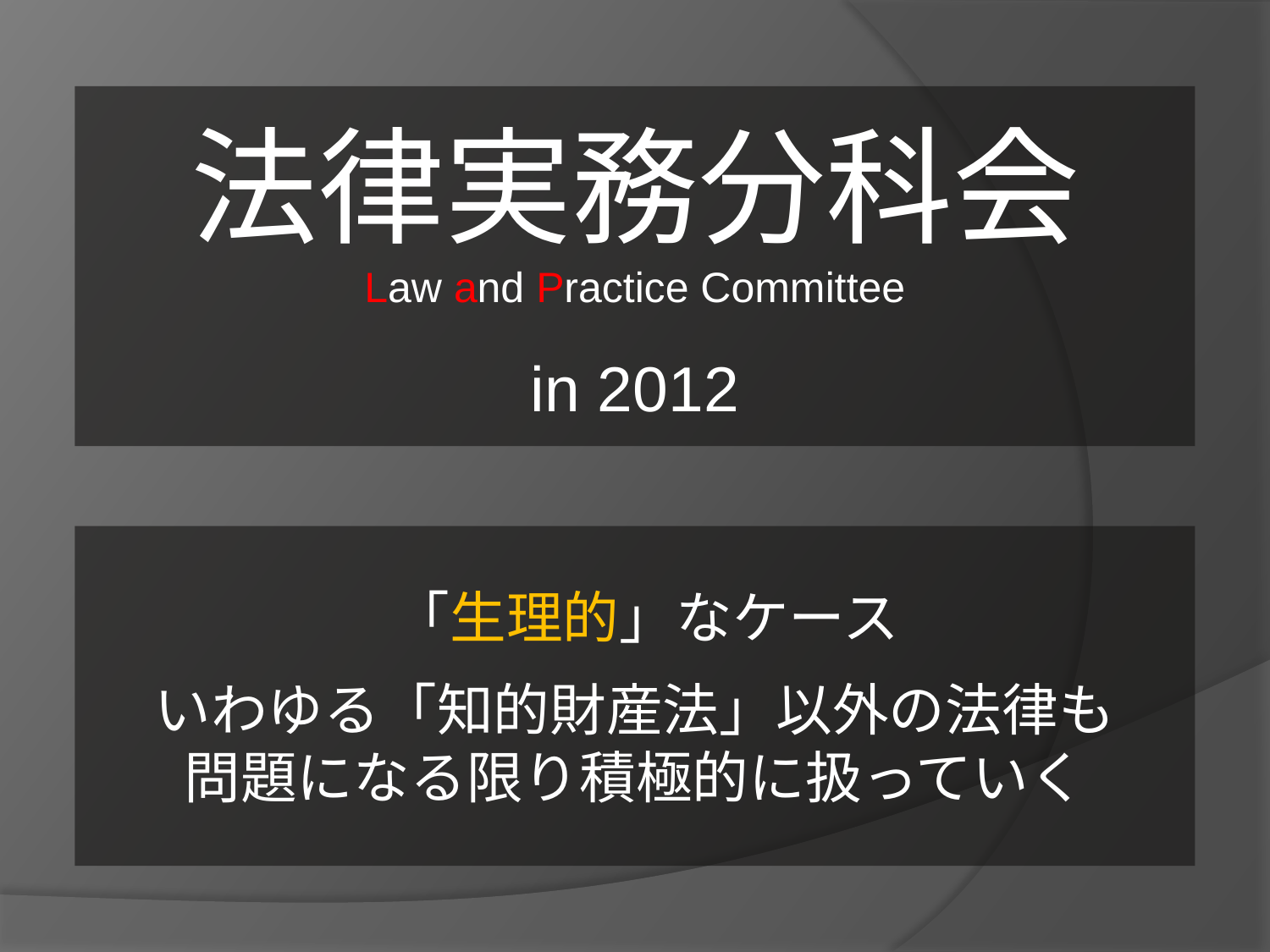

法律実務分科会
Law and Practice Committee

in 2012
 「生理的」なケース

いわゆる「知的財産法」以外の法律も
問題になる限り積極的に扱っていく